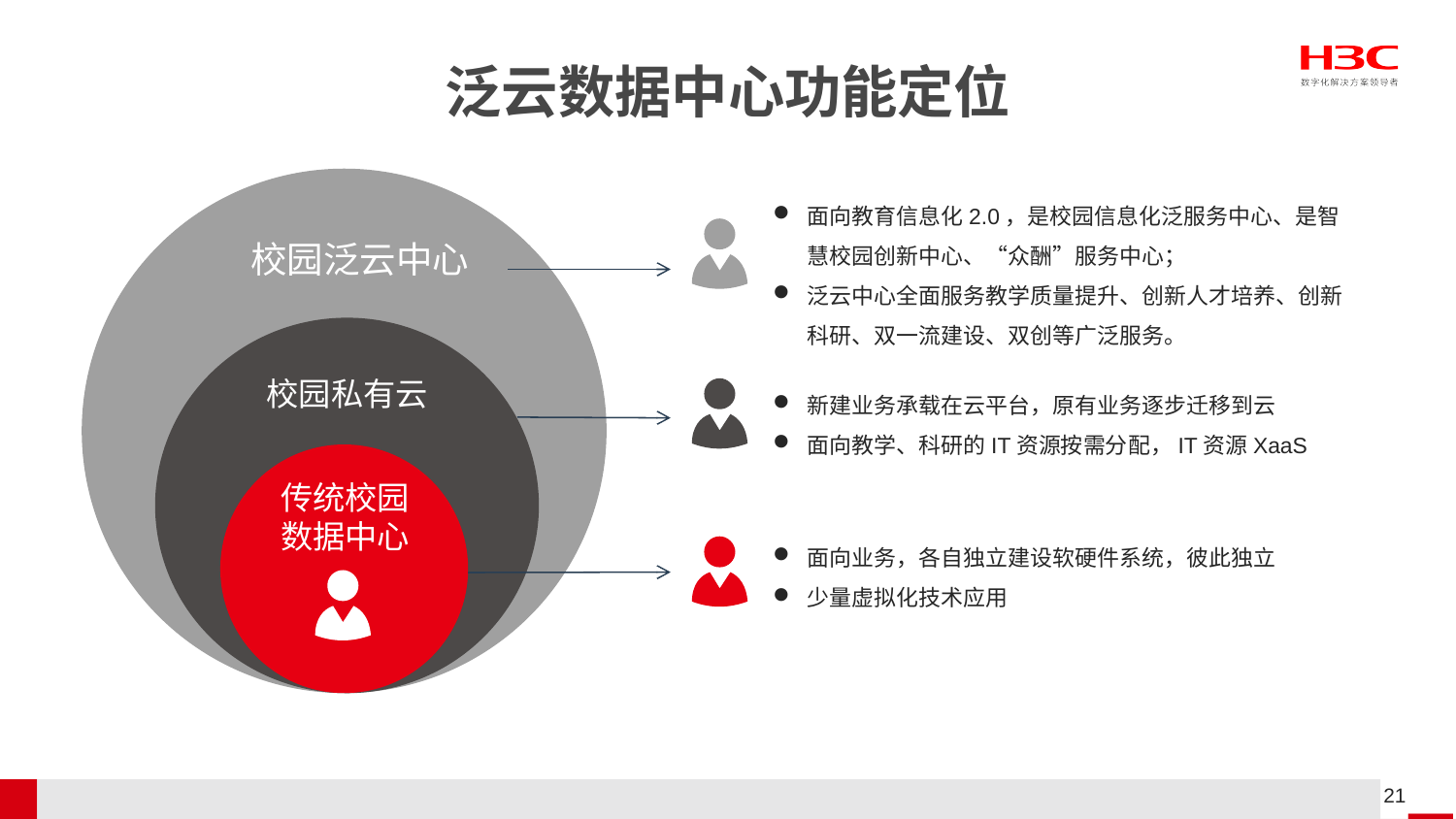

# 泛云数据中心功能定位

面向教育信息化2.0，是校园信息化泛服务中心、是智慧校园创新中心、“众酬”服务中心；
泛云中心全面服务教学质量提升、创新人才培养、创新科研、双一流建设、双创等广泛服务。

校园泛云中心

校园私有云
新建业务承载在云平台，原有业务逐步迁移到云
面向教学、科研的IT资源按需分配，IT资源XaaS

传统校园
数据中心
面向业务，各自独立建设软硬件系统，彼此独立
少量虚拟化技术应用